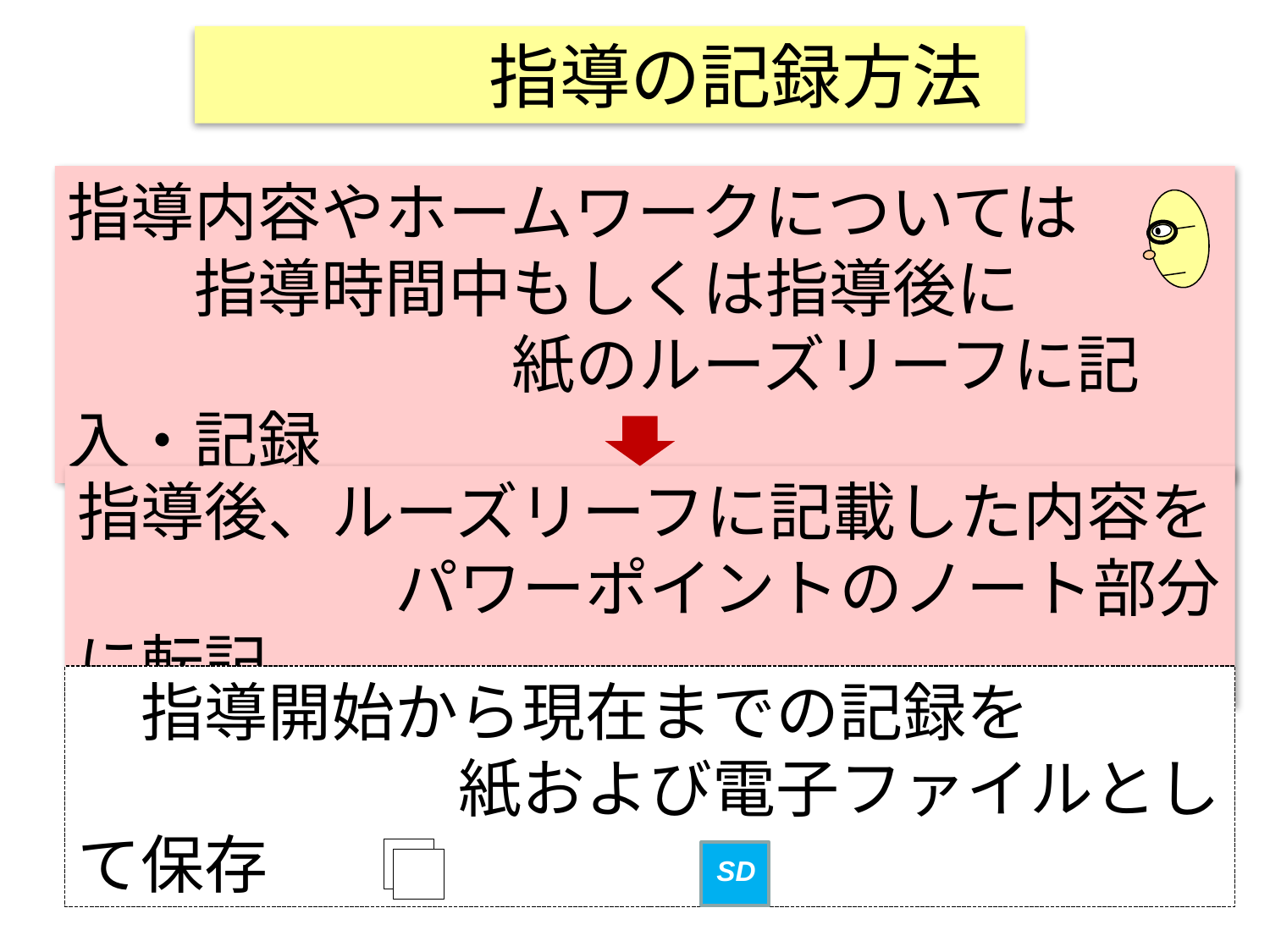

指導の記録方法
指導内容やホームワークについては
　　指導時間中もしくは指導後に
　　　　　　　紙のルーズリーフに記入・記録

指導後、ルーズリーフに記載した内容を
　　　　　パワーポイントのノート部分に転記
　指導開始から現在までの記録を
　　　　　　紙および電子ファイルとして保存
SD